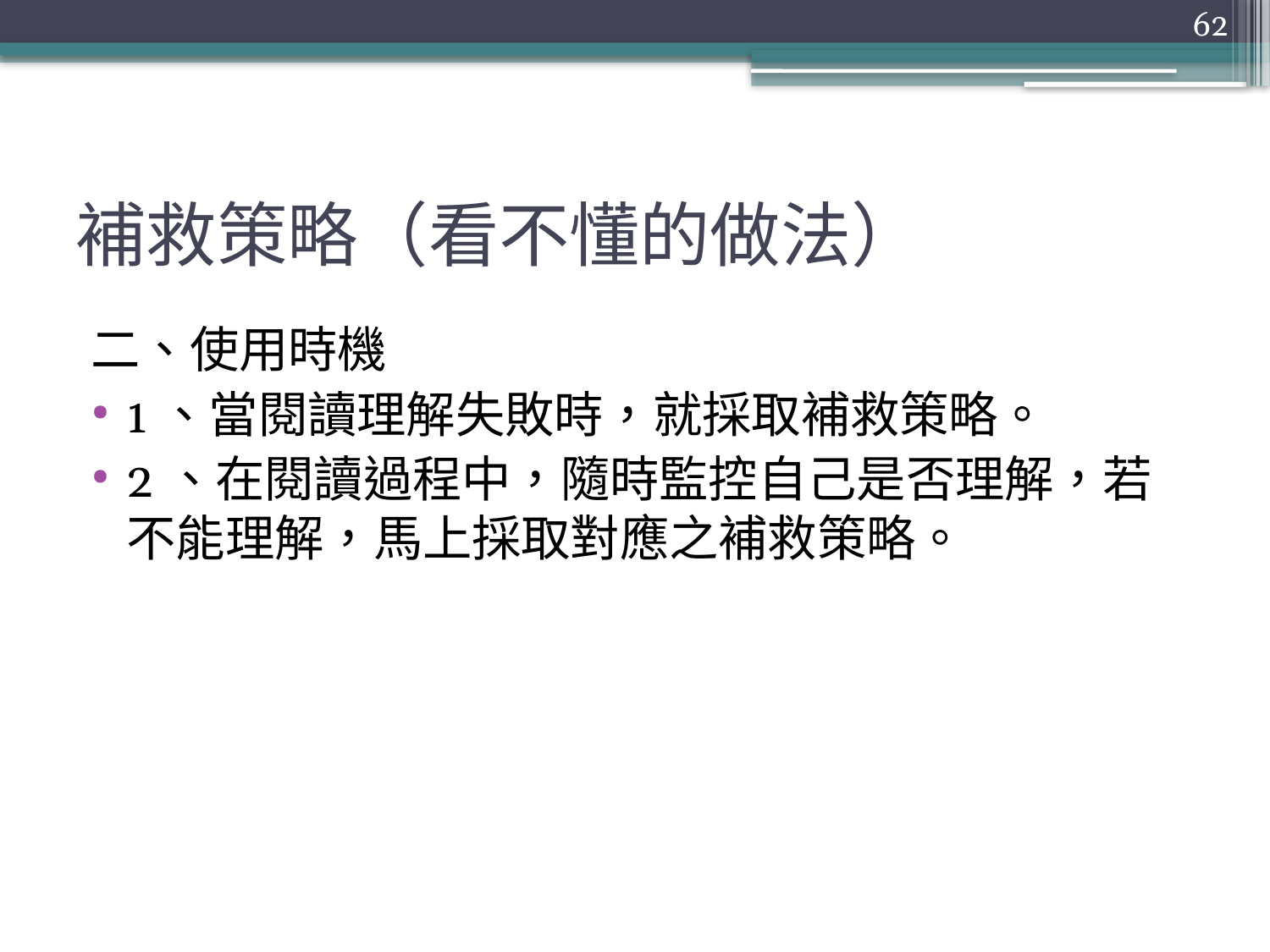

62

# 補救策略（看不懂的做法）
二、使用時機
1、當閱讀理解失敗時，就採取補救策略。
2、在閱讀過程中，隨時監控自己是否理解，若不能理解，馬上採取對應之補救策略。